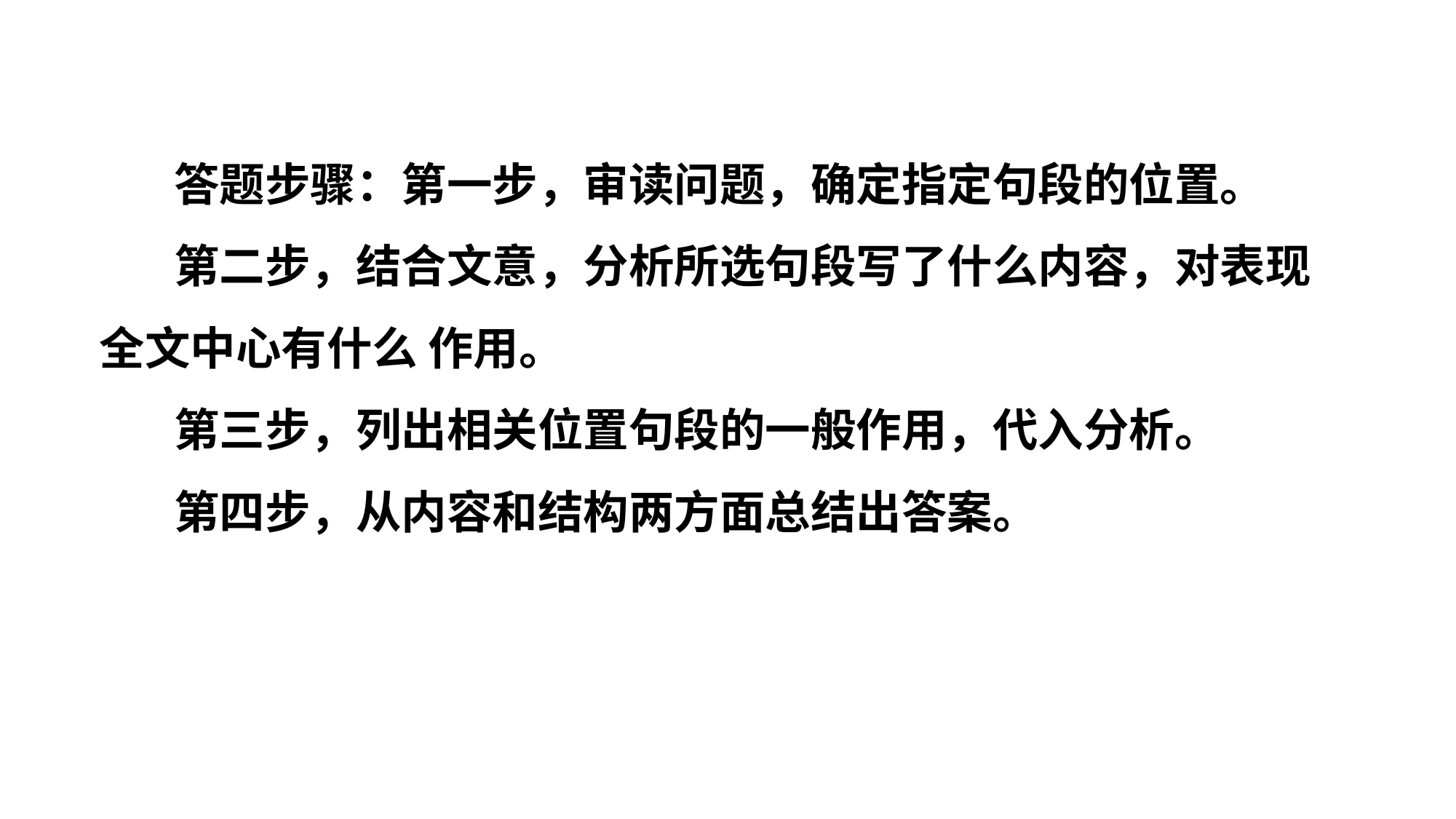

答题步骤：第一步，审读问题，确定指定句段的位置。
第二步，结合文意，分析所选句段写了什么内容，对表现全文中心有什么 作用。
第三步，列出相关位置句段的一般作用，代入分析。
第四步，从内容和结构两方面总结出答案。